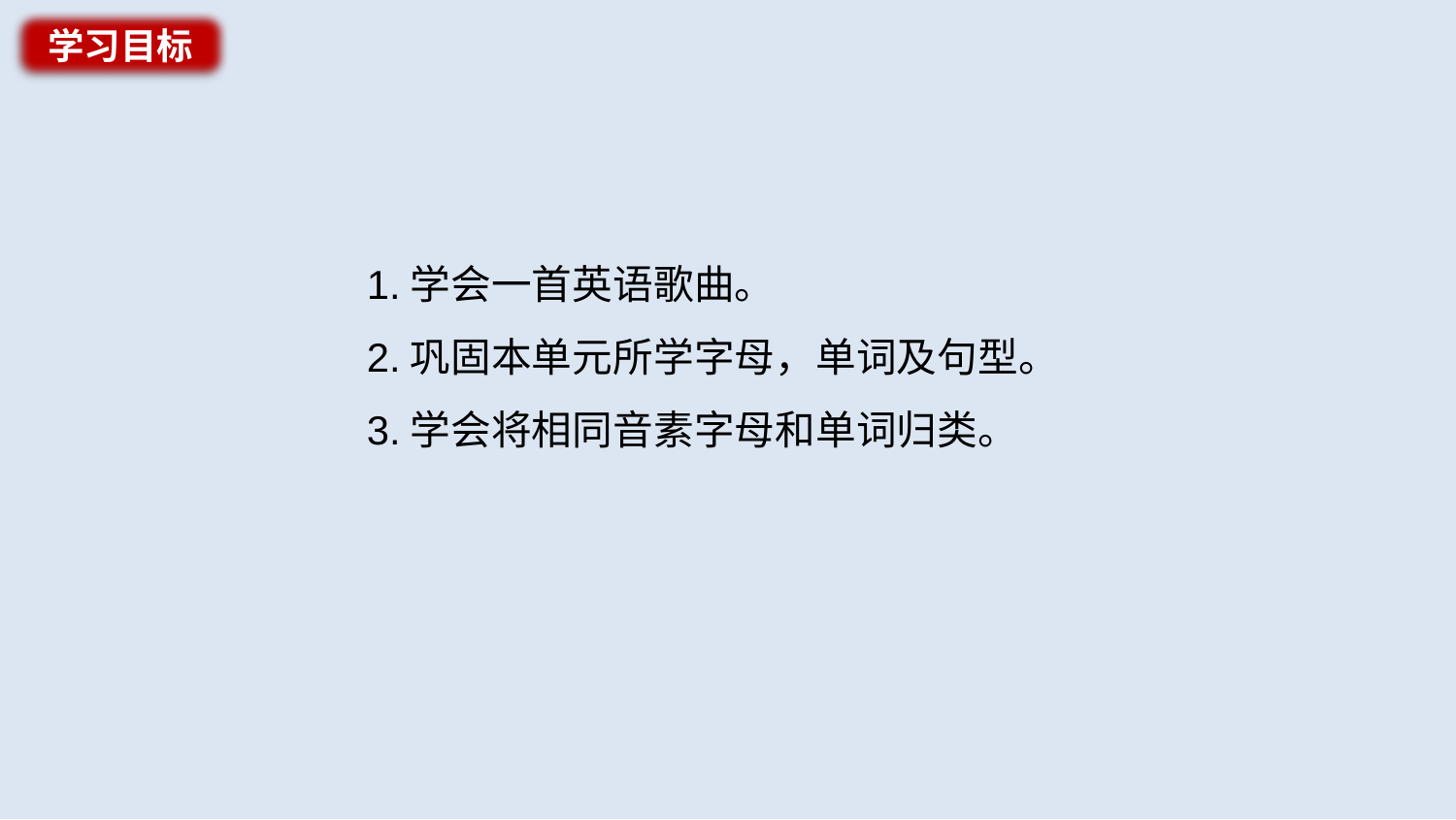

学习目标
1.学会一首英语歌曲。
2.巩固本单元所学字母，单词及句型。
3.学会将相同音素字母和单词归类。